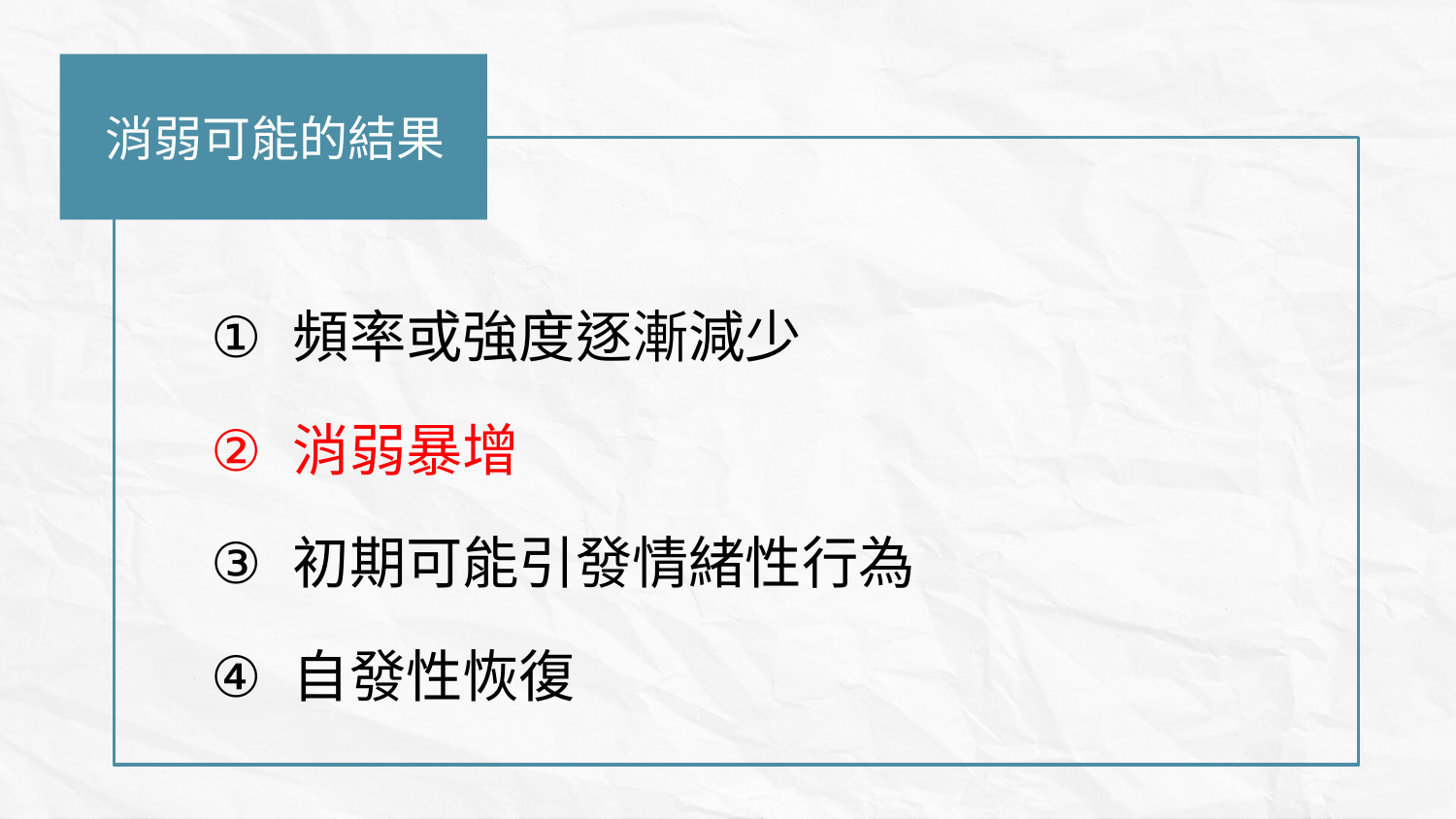

消弱可能的結果

頻率或強度逐漸減少
消弱暴增
初期可能引發情緒性行為
自發性恢復